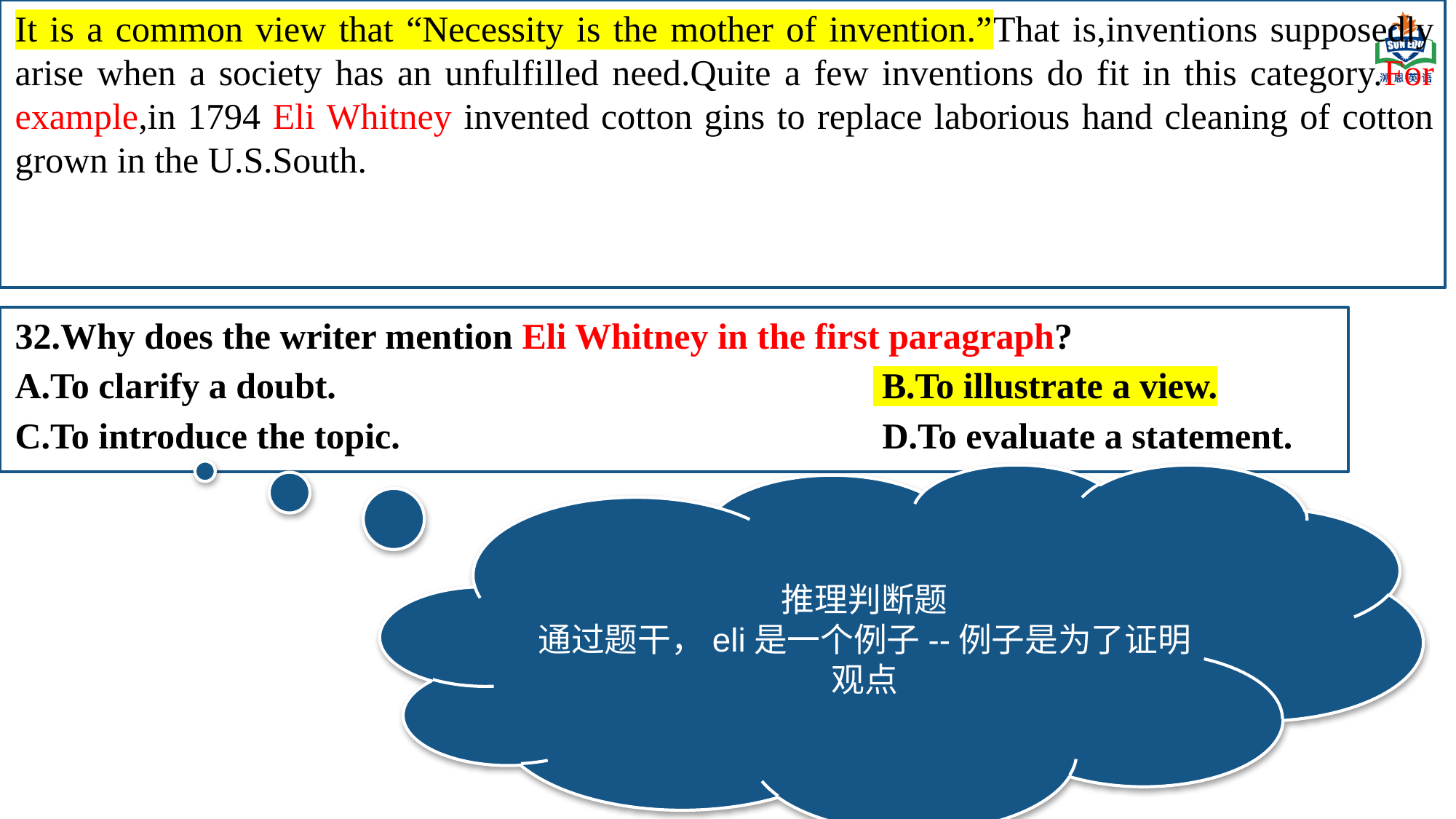

It is a common view that “Necessity is the mother of invention.”That is,inventions supposedly arise when a society has an unfulfilled need.Quite a few inventions do fit in this category.For example,in 1794 Eli Whitney invented cotton gins to replace laborious hand cleaning of cotton grown in the U.S.South.
32.Why does the writer mention Eli Whitney in the first paragraph?
A.To clarify a doubt.                                                            B.To illustrate a view.
C.To introduce the topic.                                                     D.To evaluate a statement.
推理判断题
通过题干，eli是一个例子--例子是为了证明观点